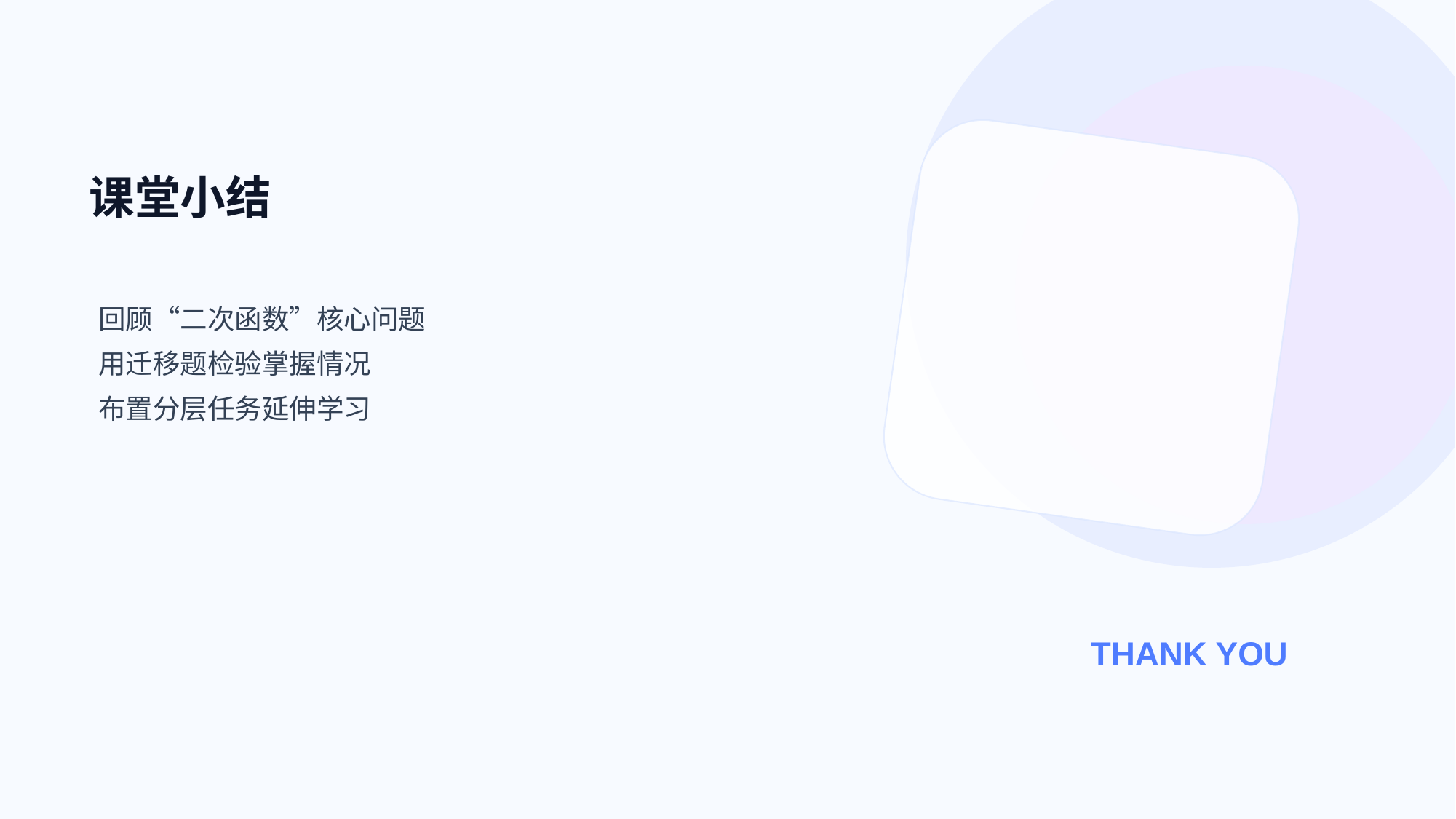

课堂小结
回顾“二次函数”核心问题
用迁移题检验掌握情况
布置分层任务延伸学习
THANK YOU